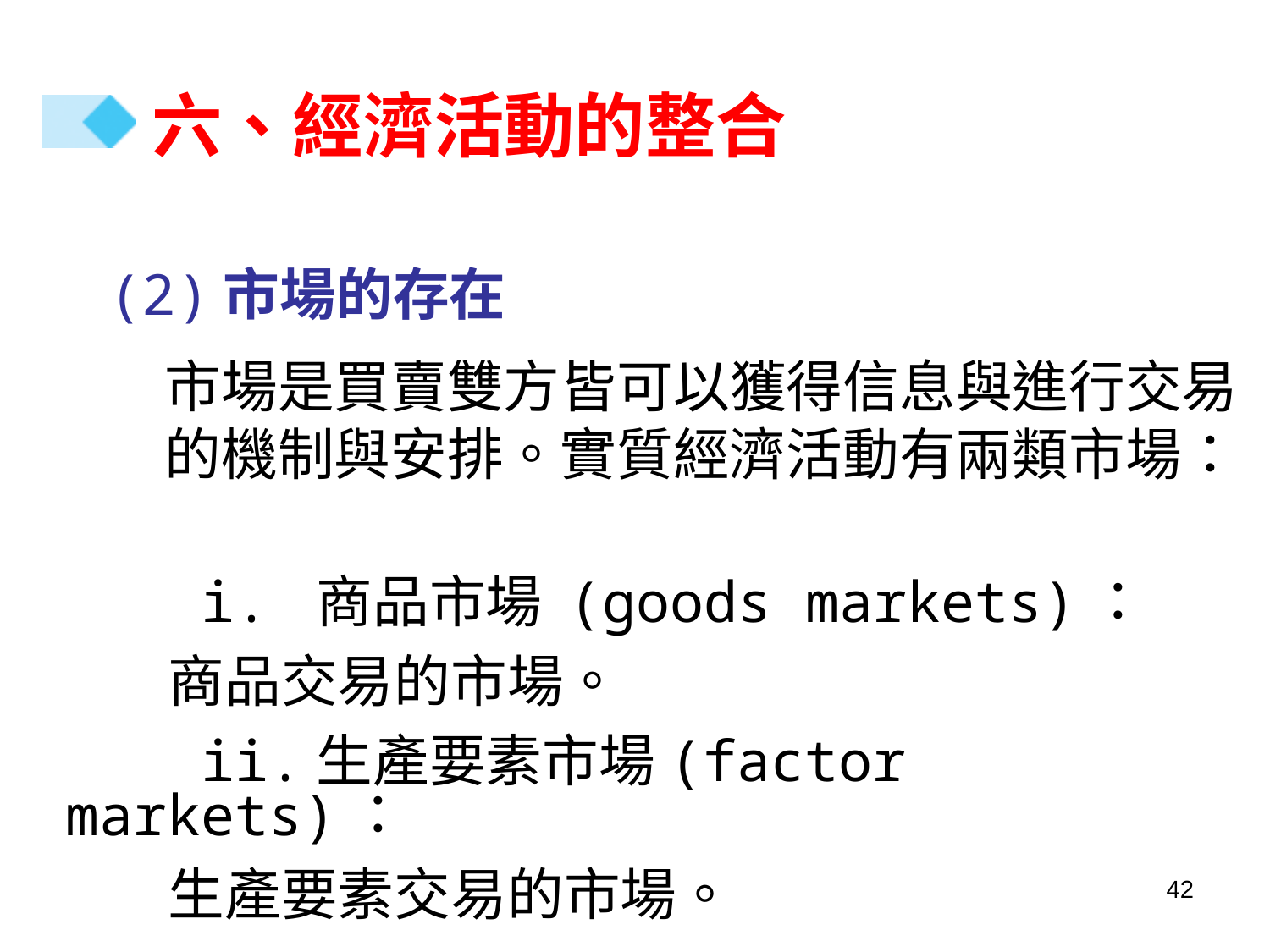

# 六、經濟活動的整合

   (2)市場的存在
市場是買賣雙方皆可以獲得信息與進行交易的機制與安排。實質經濟活動有兩類市場：
    i. 商品市場 (goods markets)：
       商品交易的市場。
    ii.生產要素市場(factor markets)：
       生產要素交易的市場。

42